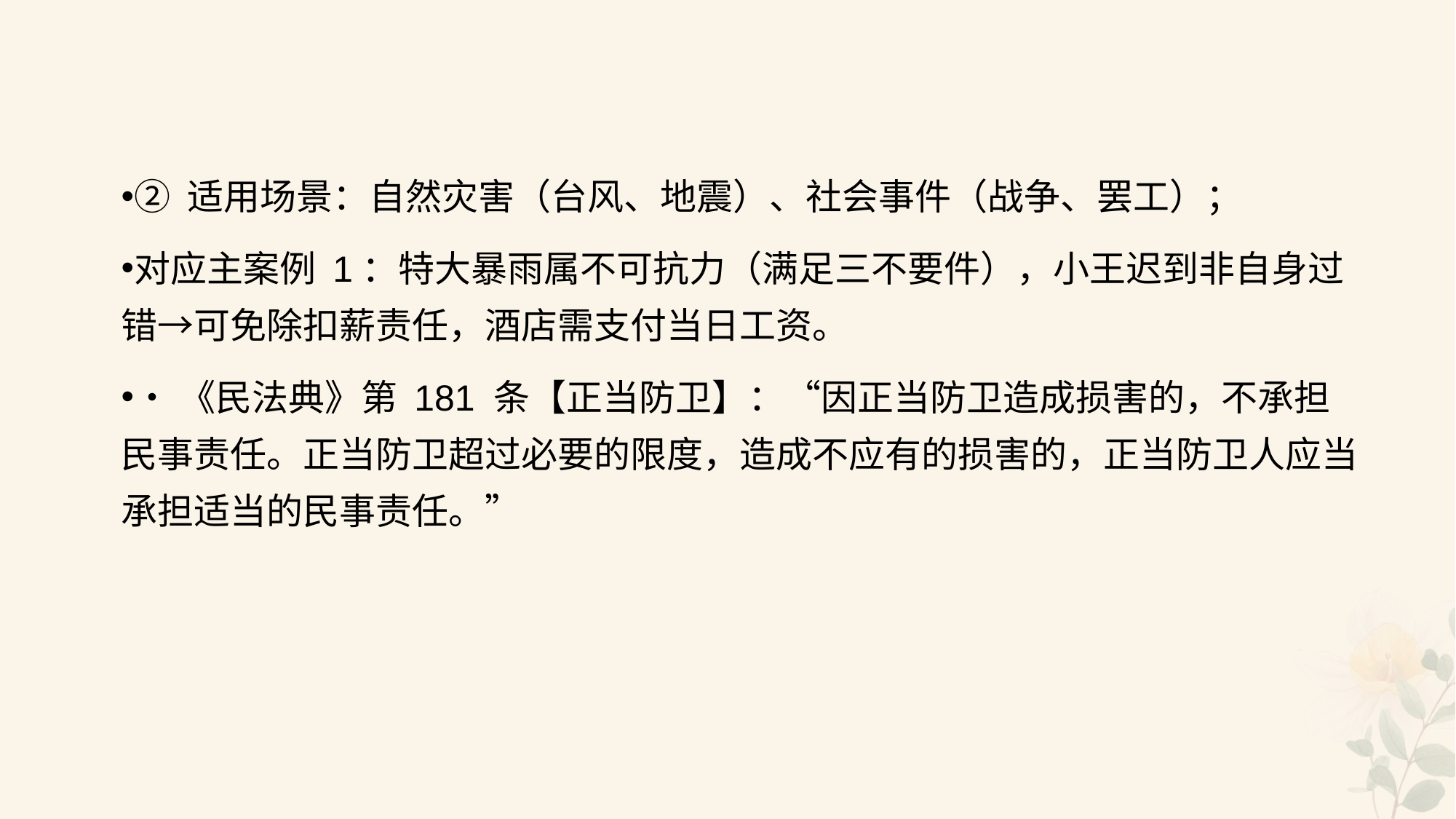

#
② 适用场景：自然灾害（台风、地震）、社会事件（战争、罢工）；
对应主案例 1：特大暴雨属不可抗力（满足三不要件），小王迟到非自身过错→可免除扣薪责任，酒店需支付当日工资。
•《民法典》第 181 条【正当防卫】：“因正当防卫造成损害的，不承担民事责任。正当防卫超过必要的限度，造成不应有的损害的，正当防卫人应当承担适当的民事责任。”